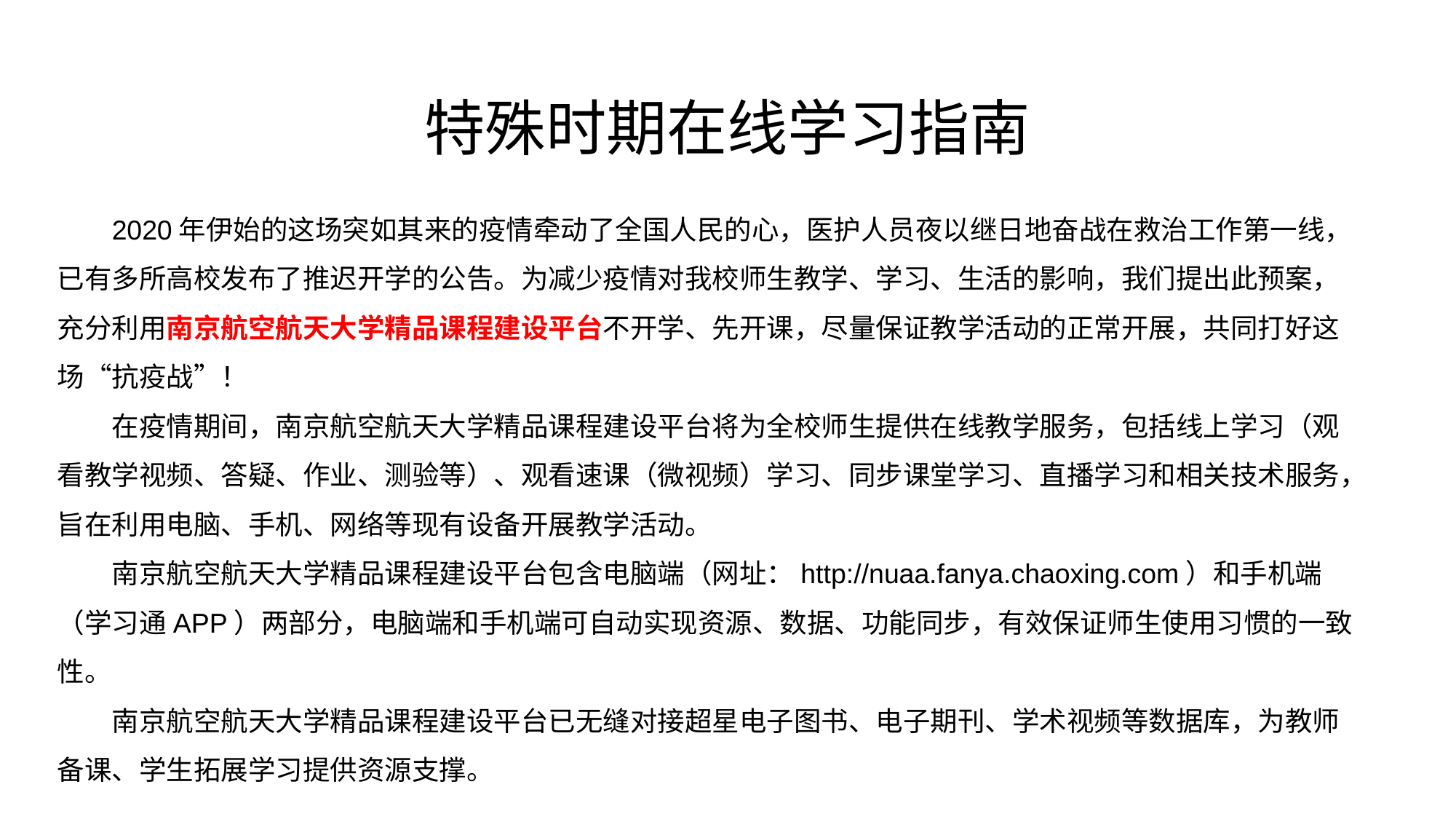

特殊时期在线学习指南
2020年伊始的这场突如其来的疫情牵动了全国人民的心，医护人员夜以继日地奋战在救治工作第一线，已有多所高校发布了推迟开学的公告。为减少疫情对我校师生教学、学习、生活的影响，我们提出此预案，充分利用南京航空航天大学精品课程建设平台不开学、先开课，尽量保证教学活动的正常开展，共同打好这场“抗疫战”！
在疫情期间，南京航空航天大学精品课程建设平台将为全校师生提供在线教学服务，包括线上学习（观看教学视频、答疑、作业、测验等）、观看速课（微视频）学习、同步课堂学习、直播学习和相关技术服务，旨在利用电脑、手机、网络等现有设备开展教学活动。
南京航空航天大学精品课程建设平台包含电脑端（网址：http://nuaa.fanya.chaoxing.com）和手机端（学习通APP）两部分，电脑端和手机端可自动实现资源、数据、功能同步，有效保证师生使用习惯的一致性。
南京航空航天大学精品课程建设平台已无缝对接超星电子图书、电子期刊、学术视频等数据库，为教师备课、学生拓展学习提供资源支撑。